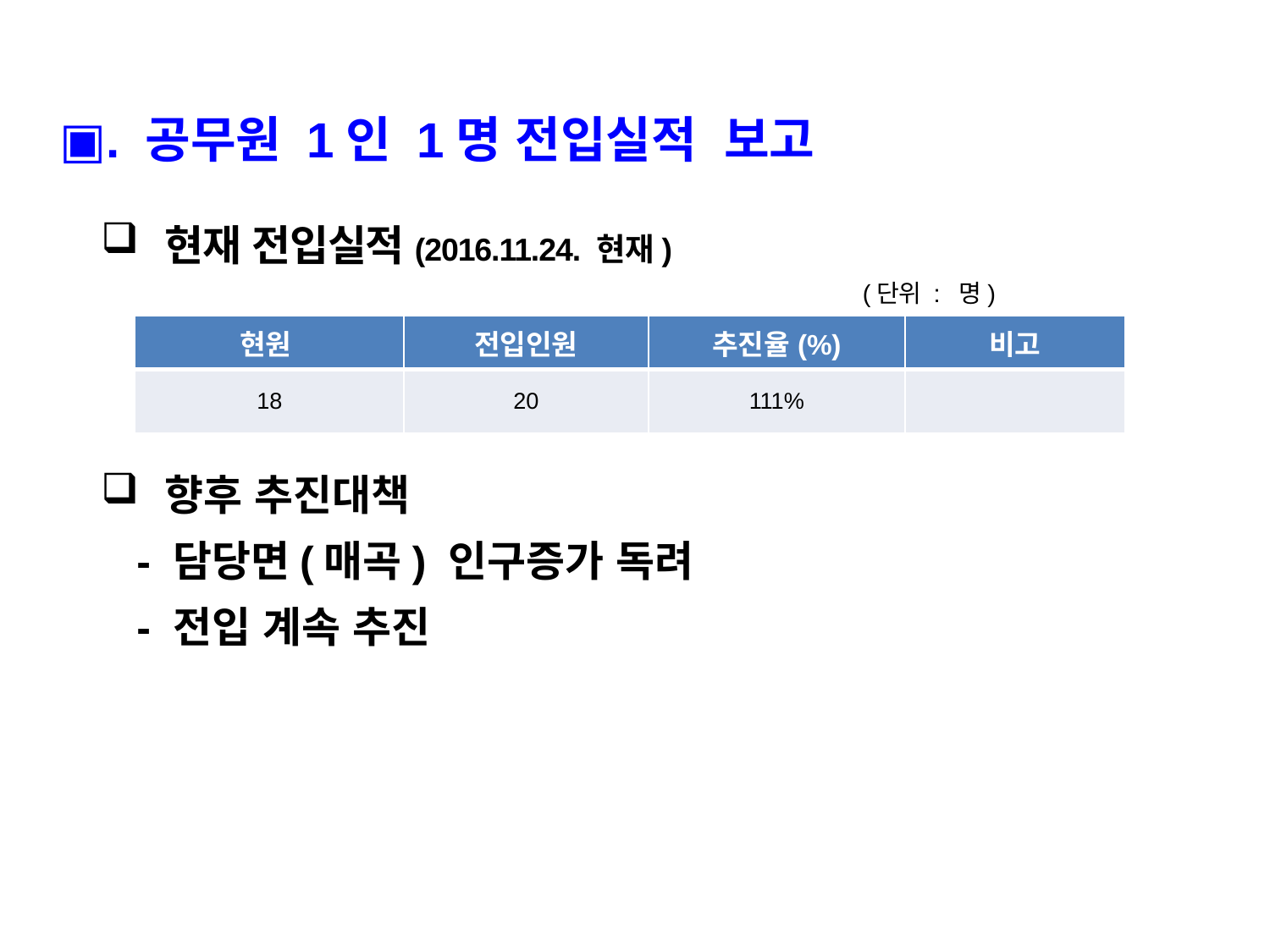

▣. 공무원 1인 1명 전입실적  보고
현재 전입실적(2016.11.24. 현재)
                                                                                                                             (단위 :  명)

향후 추진대책
   - 담당면(매곡) 인구증가 독려
   - 전입 계속 추진

| 현원 | 전입인원 | 추진율(%) | 비고 |
| --- | --- | --- | --- |
| 18 | 20 | 111% |  |